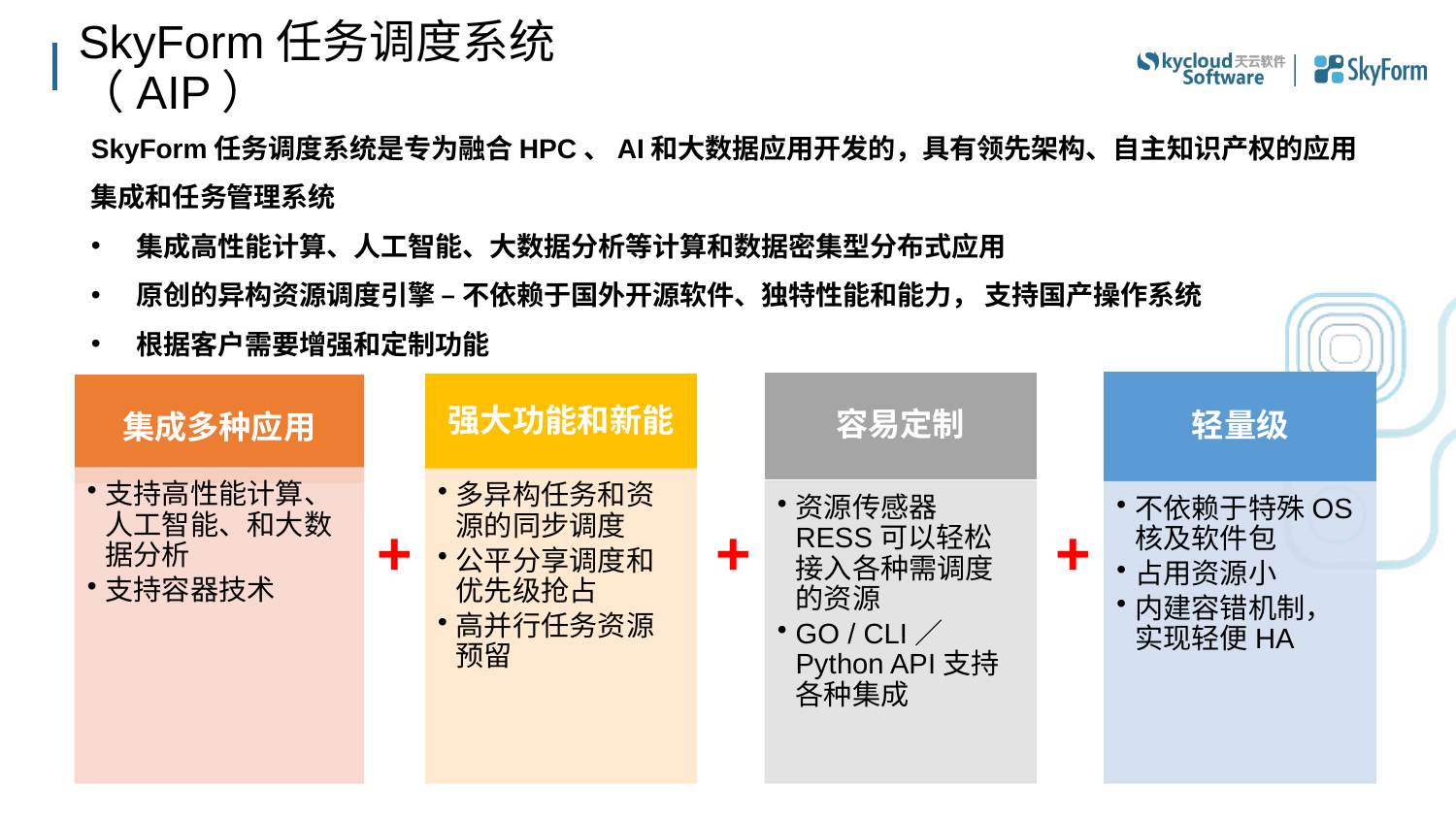

# SkyForm任务调度系统（AIP）
SkyForm任务调度系统是专为融合HPC、AI和大数据应用开发的，具有领先架构、自主知识产权的应用集成和任务管理系统
集成高性能计算、人工智能、大数据分析等计算和数据密集型分布式应用
原创的异构资源调度引擎 – 不依赖于国外开源软件、独特性能和能力， 支持国产操作系统
根据客户需要增强和定制功能
集成多种应用
支持高性能计算、人工智能、和大数据分析
支持容器技术
容易定制
资源传感器RESS可以轻松接入各种需调度的资源
GO / CLI／Python API支持各种集成
轻量级
不依赖于特殊OS核及软件包
占用资源小
内建容错机制，实现轻便HA
强大功能和新能
多异构任务和资源的同步调度
公平分享调度和优先级抢占
高并行任务资源预留
+
+
+